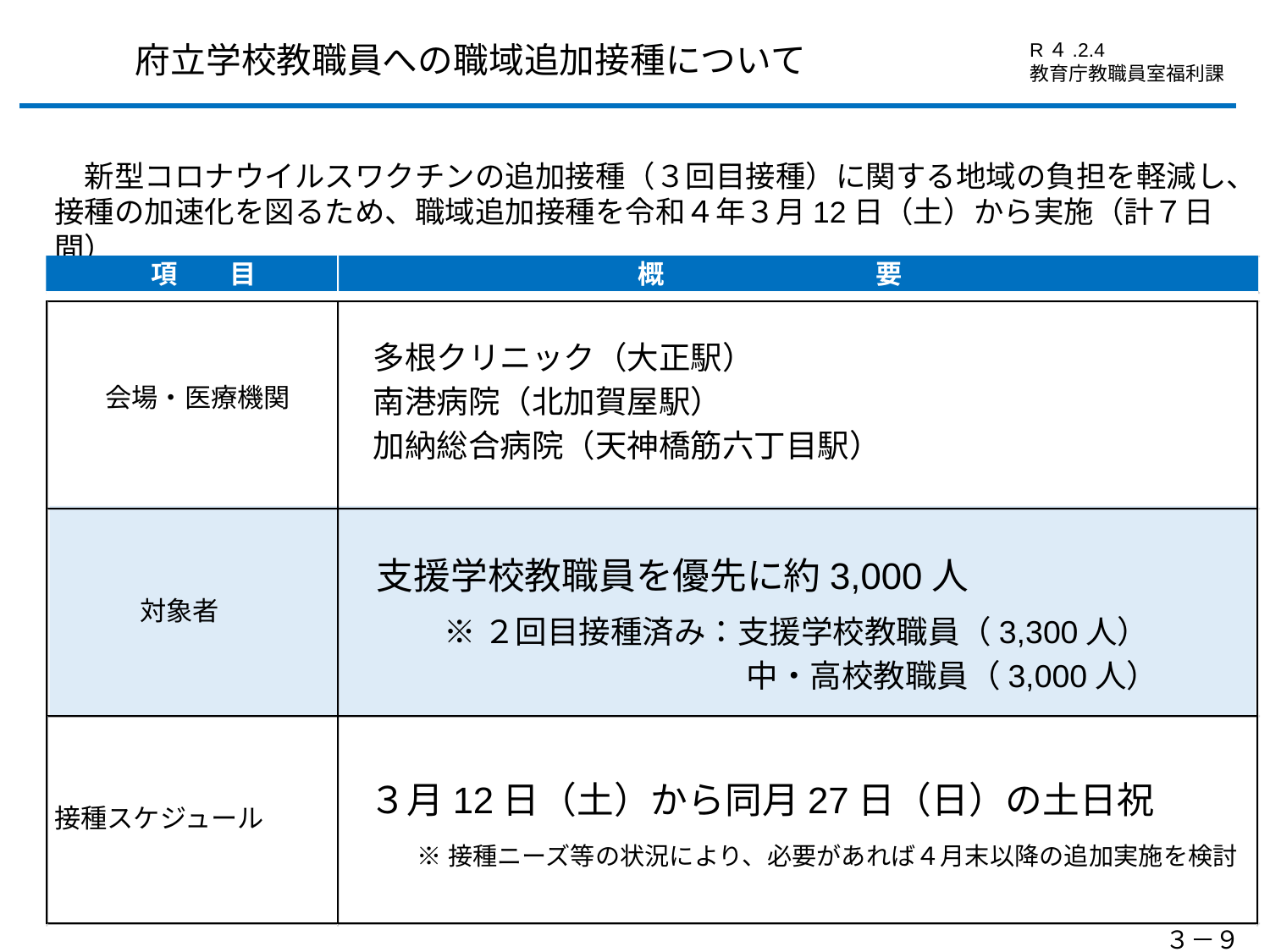

府立学校教職員への職域追加接種について
R４.2.4
教育庁教職員室福利課
　新型コロナウイルスワクチンの追加接種（３回目接種）に関する地域の負担を軽減し、接種の加速化を図るため、職域追加接種を令和４年３月12日（土）から実施（計７日間）

概　　　　　　　　要
項　　目

多根クリニック（大正駅）
南港病院（北加賀屋駅）
加納総合病院（天神橋筋六丁目駅）

会場・医療機関

支援学校教職員を優先に約3,000人

対象者

※２回目接種済み：支援学校教職員（3,300人）
中・高校教職員（3,000人）

３月12日（土）から同月27日（日）の土日祝
接種スケジュール

※接種ニーズ等の状況により、必要があれば４月末以降の追加実施を検討

３－９